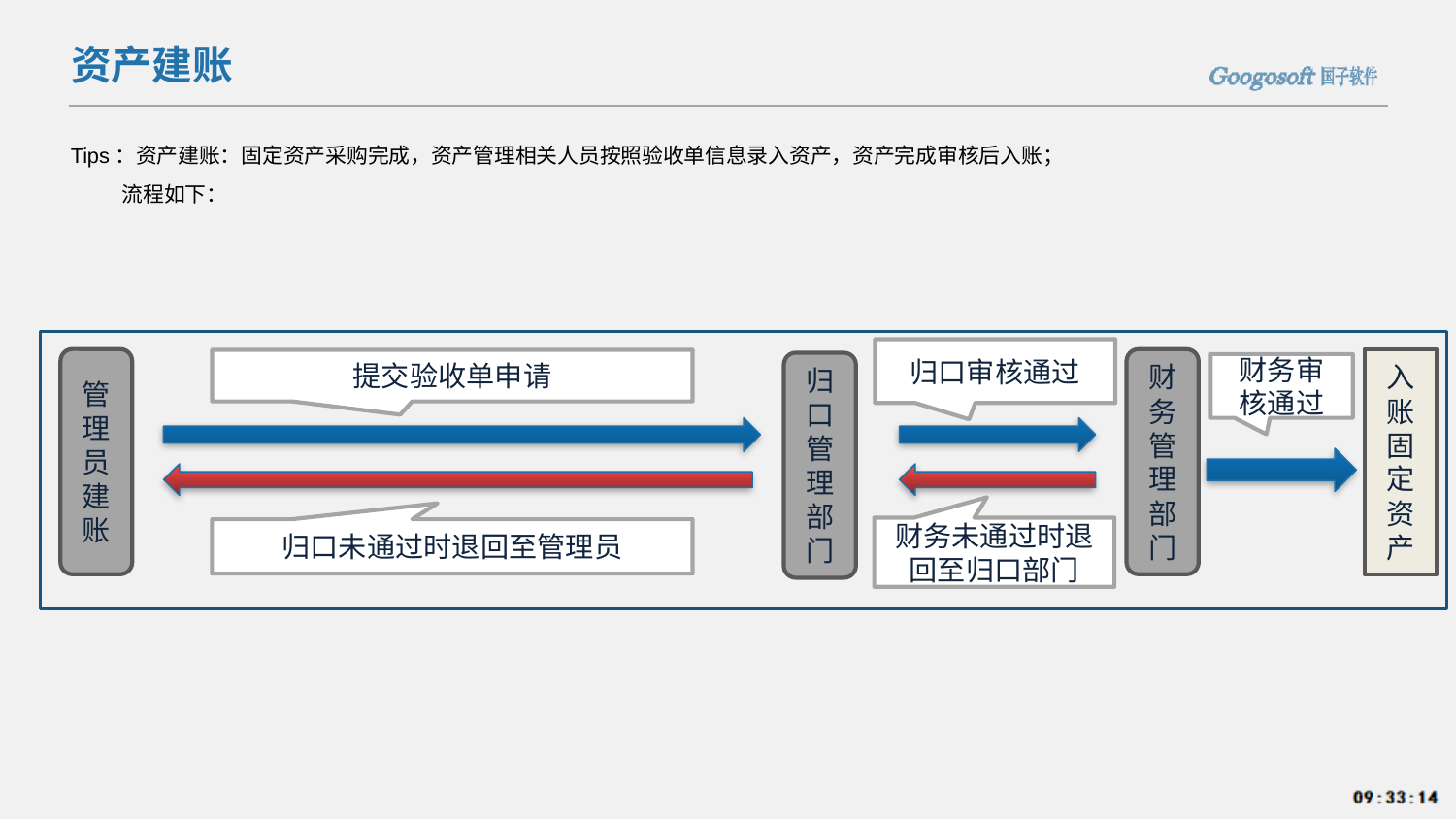

资产建账
Tips：资产建账：固定资产采购完成，资产管理相关人员按照验收单信息录入资产，资产完成审核后入账；
          流程如下：

归口审核通过
管理员建账
财务
管理
部门
入账固定资产
提交验收单申请
归口管理部门
财务审核通过

财务未通过时退回至归口部门
归口未通过时退回至管理员